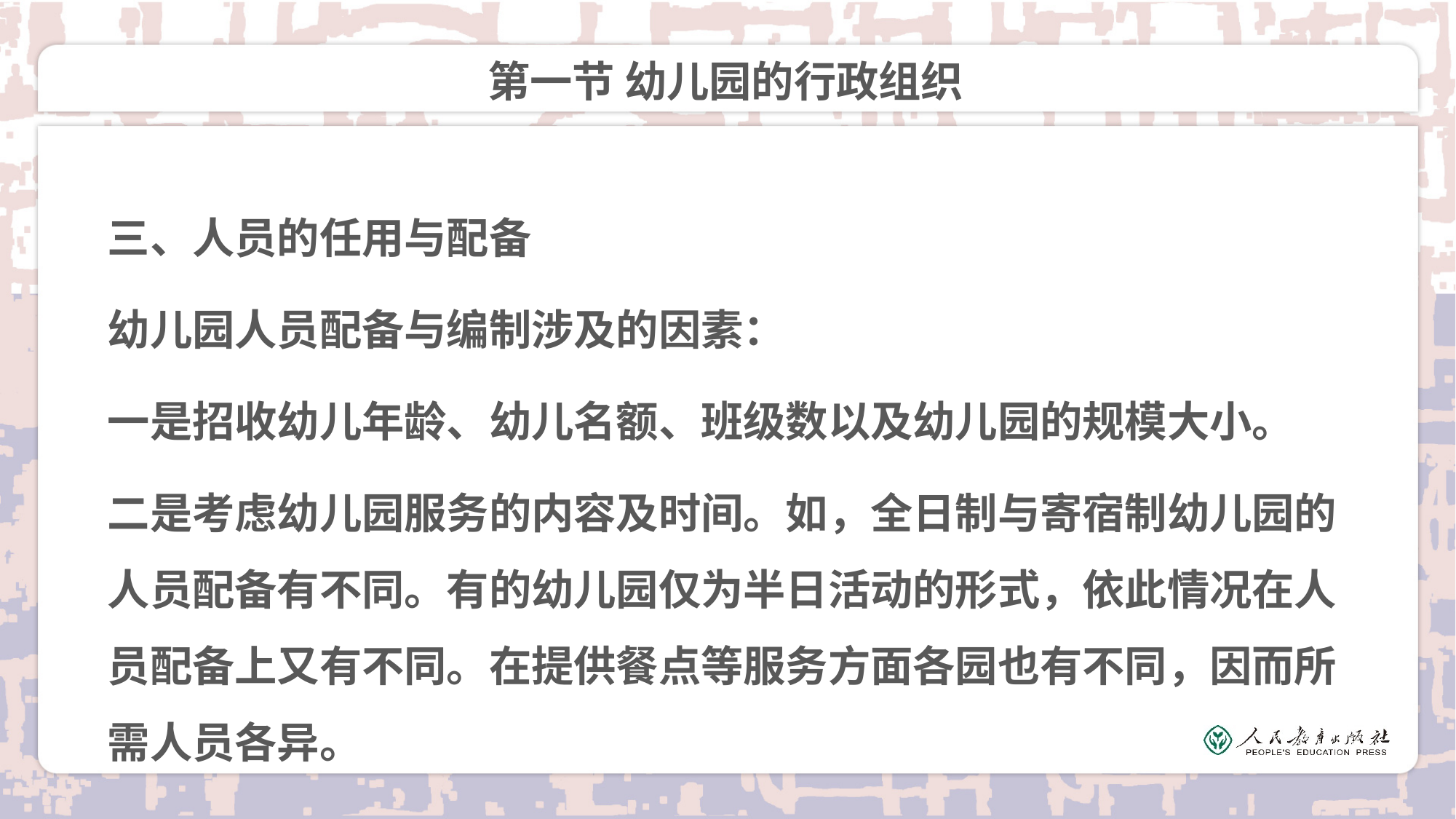

# 第一节 幼儿园的行政组织
三、人员的任用与配备
幼儿园人员配备与编制涉及的因素：
一是招收幼儿年龄、幼儿名额、班级数以及幼儿园的规模大小。
二是考虑幼儿园服务的内容及时间。如，全日制与寄宿制幼儿园的人员配备有不同。有的幼儿园仅为半日活动的形式，依此情况在人员配备上又有不同。在提供餐点等服务方面各园也有不同，因而所需人员各异。